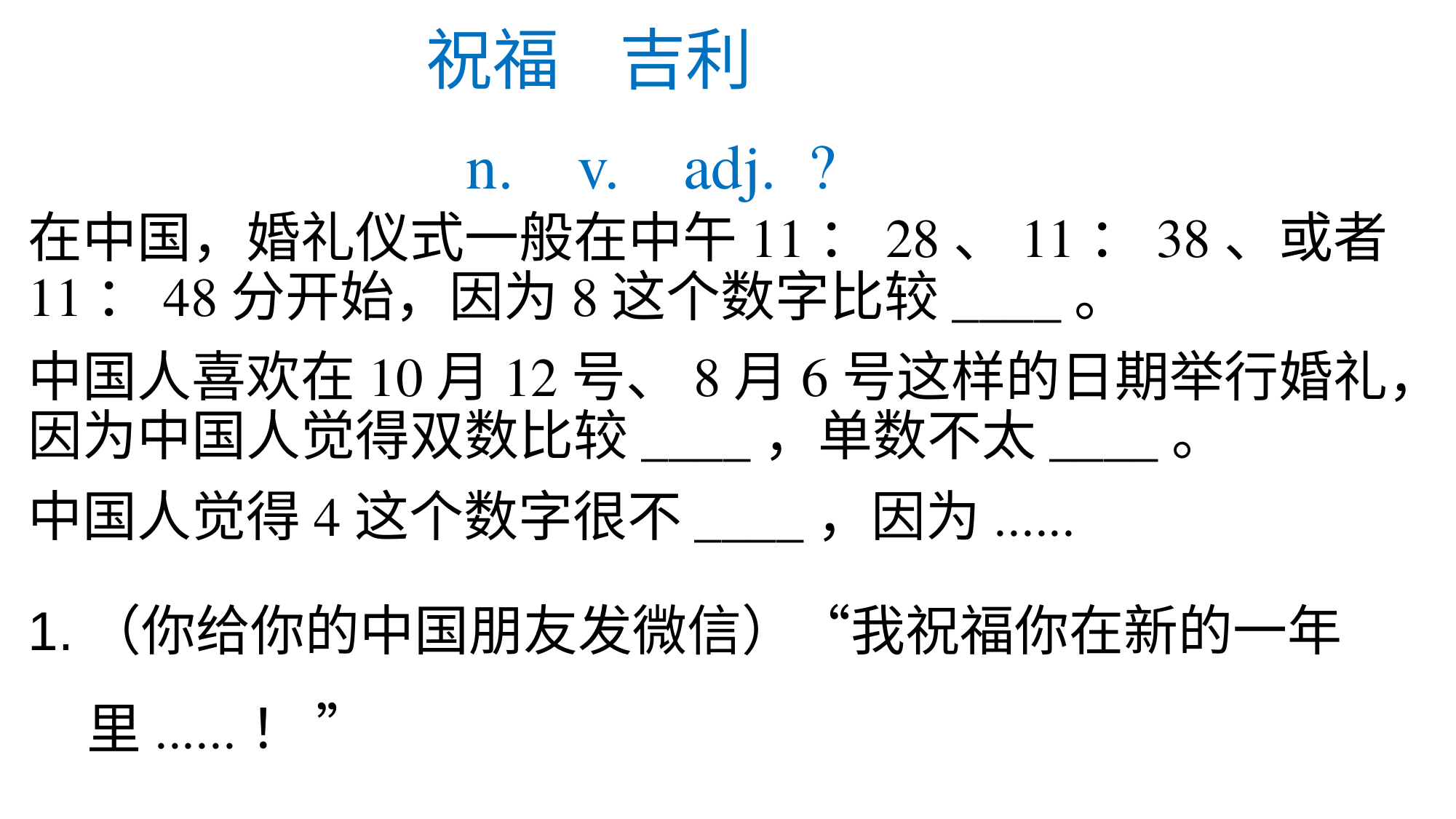

# 祝福    吉利
n.    v.    adj.  ?
在中国，婚礼仪式一般在中午11：28、11：38、或者11：48分开始，因为8这个数字比较____。
中国人喜欢在10月12号、8月6号这样的日期举行婚礼，因为中国人觉得双数比较____，单数不太____。
中国人觉得4这个数字很不____，因为......
（你给你的中国朋友发微信）“我祝福你在新的一年里......！ ”